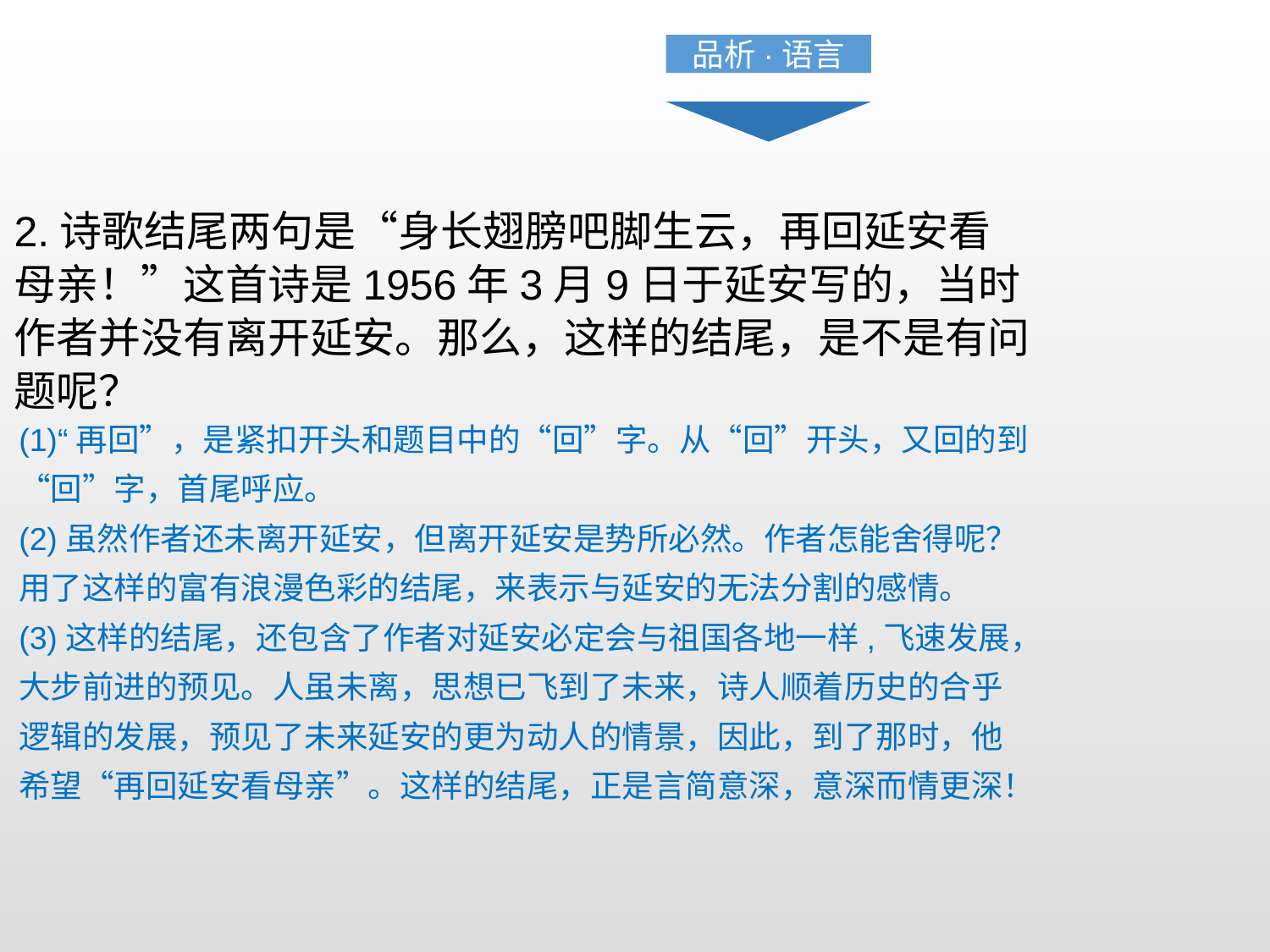

品析·语言

2.诗歌结尾两句是“身长翅膀吧脚生云，再回延安看母亲！”这首诗是1956年3月9日于延安写的，当时作者并没有离开延安。那么，这样的结尾，是不是有问题呢？
(1)“再回”，是紧扣开头和题目中的“回”字。从“回”开头，又回的到“回”字，首尾呼应。
(2)虽然作者还未离开延安，但离开延安是势所必然。作者怎能舍得呢？用了这样的富有浪漫色彩的结尾，来表示与延安的无法分割的感情。
(3)这样的结尾，还包含了作者对延安必定会与祖国各地一样,飞速发展，大步前进的预见。人虽未离，思想已飞到了未来，诗人顺着历史的合乎逻辑的发展，预见了未来延安的更为动人的情景，因此，到了那时，他希望“再回延安看母亲”。这样的结尾，正是言简意深，意深而情更深！